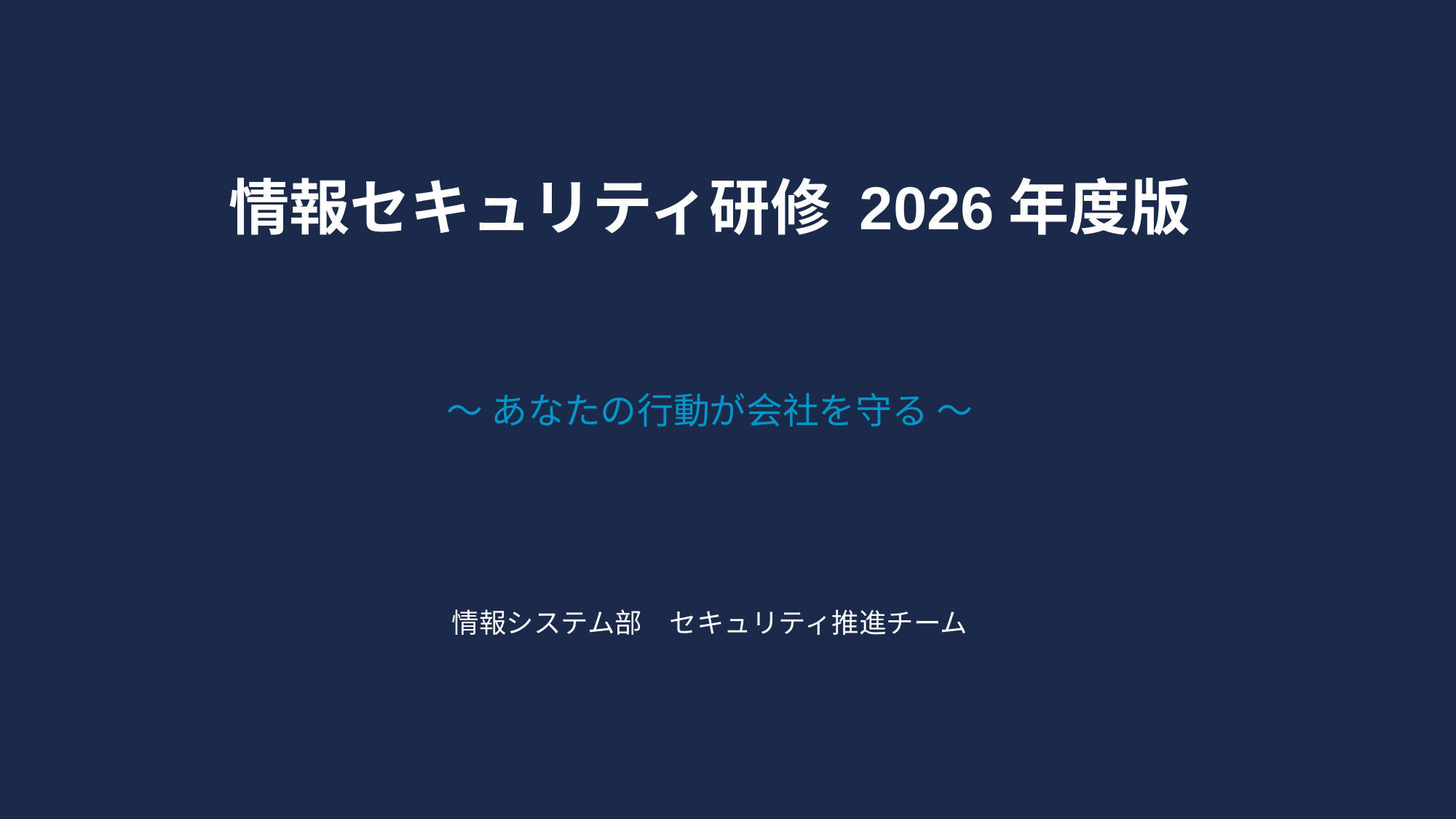

情報セキュリティ研修 2026年度版
〜 あなたの行動が会社を守る 〜
情報システム部　セキュリティ推進チーム